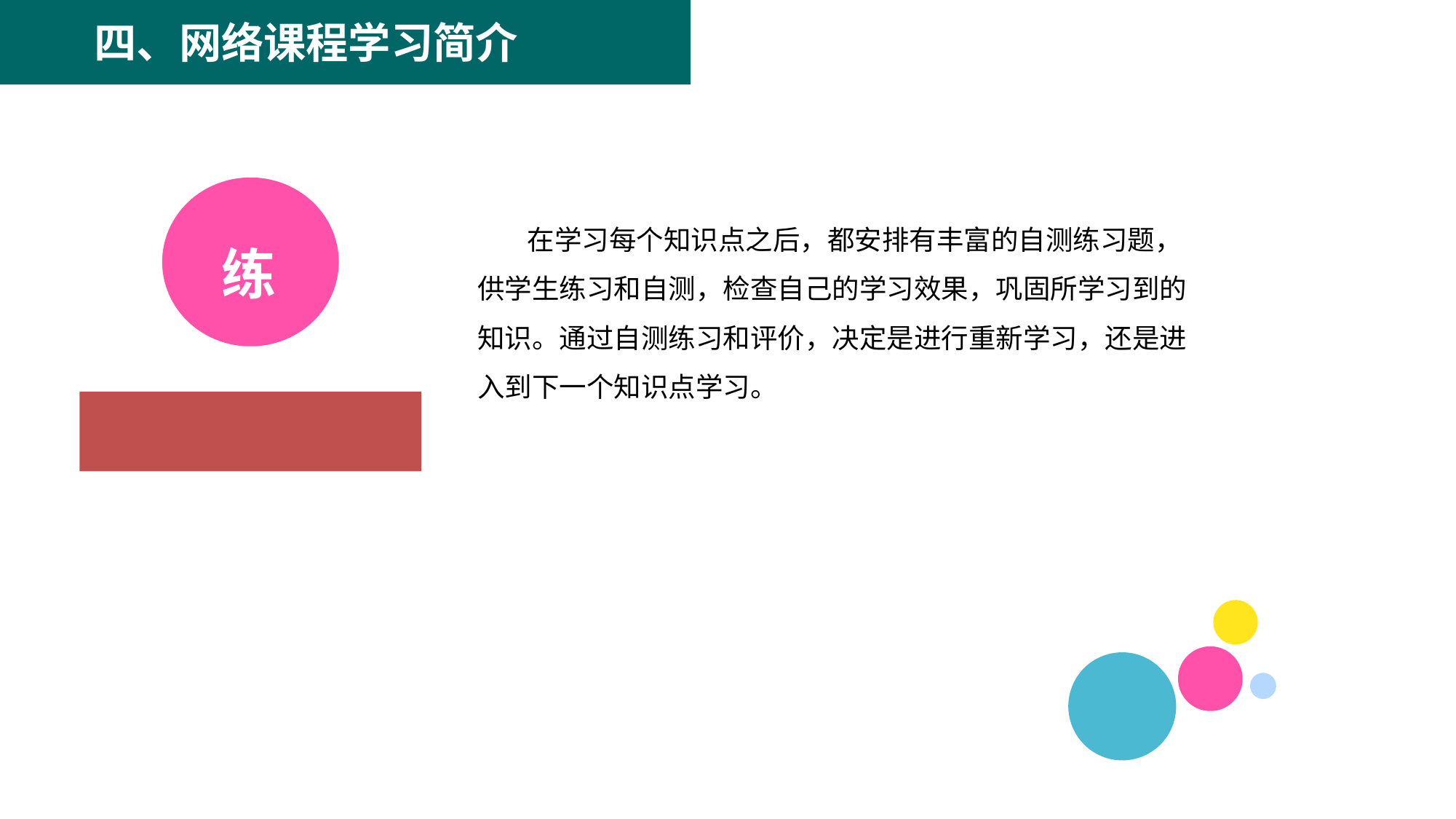

四、网络课程学习简介

       在学习每个知识点之后，都安排有丰富的自测练习题，供学生练习和自测，检查自己的学习效果，巩固所学习到的知识。通过自测练习和评价，决定是进行重新学习，还是进入到下一个知识点学习。
练
讲